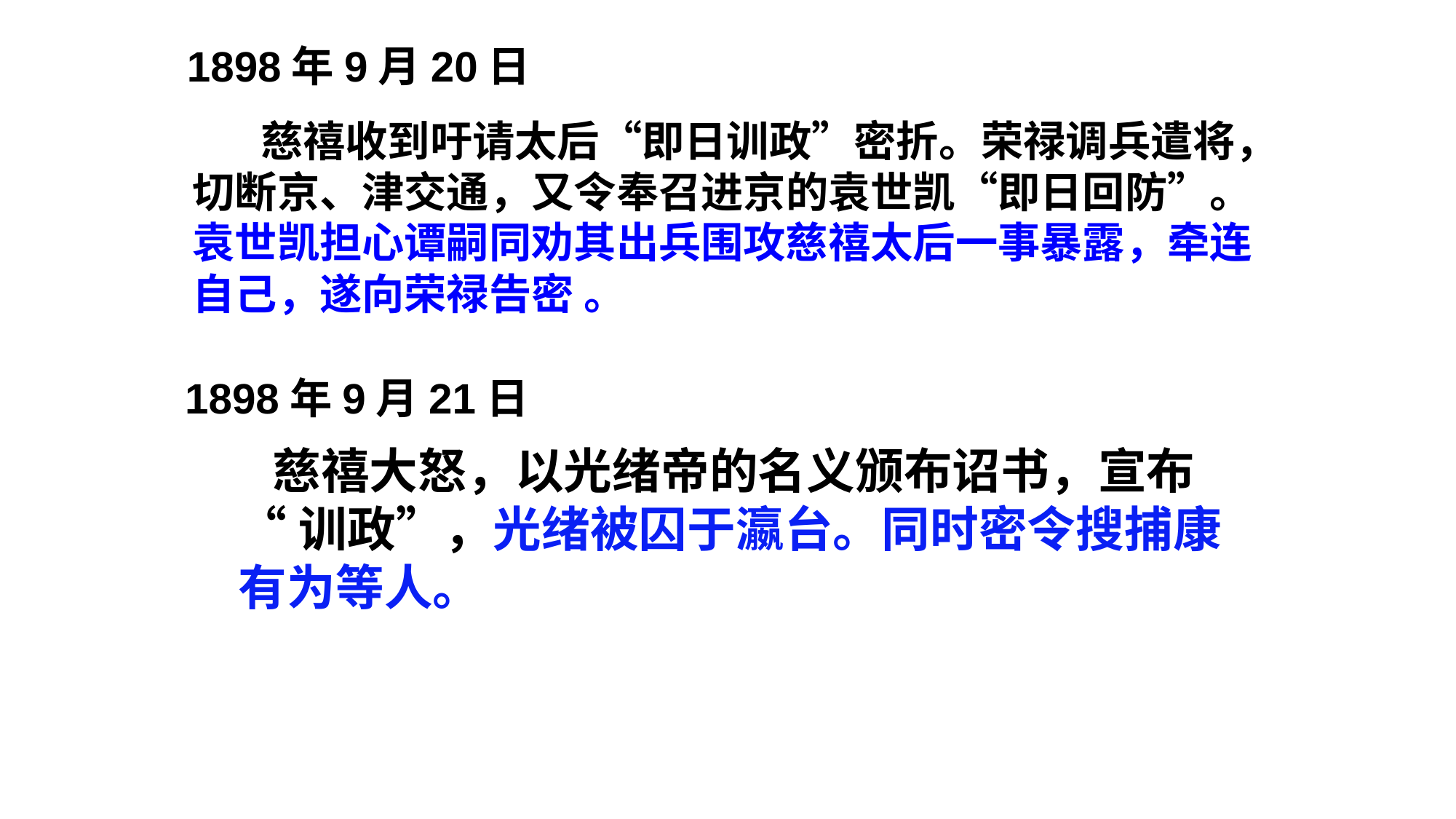

1898年9月20日
      慈禧收到吁请太后“即日训政”密折。荣禄调兵遣将，切断京、津交通，又令奉召进京的袁世凯“即日回防”。袁世凯担心谭嗣同劝其出兵围攻慈禧太后一事暴露，牵连自己，遂向荣禄告密 。
1898年9月21日
  慈禧大怒，以光绪帝的名义颁布诏书，宣布
“训政”，光绪被囚于瀛台。同时密令搜捕康
有为等人。